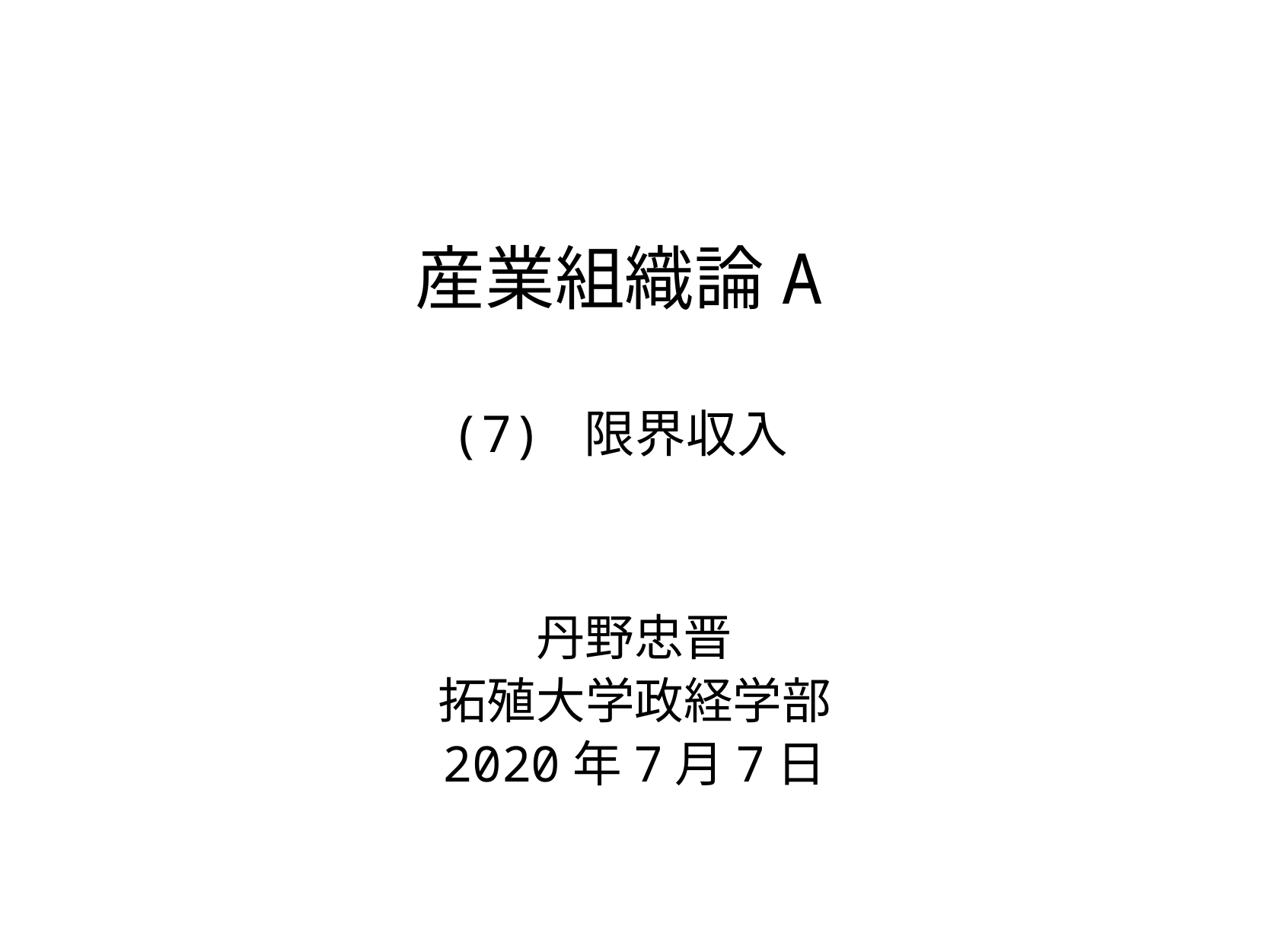

# 産業組織論A (7) 限界収入

丹野忠晋
拓殖大学政経学部
2020年7月7日